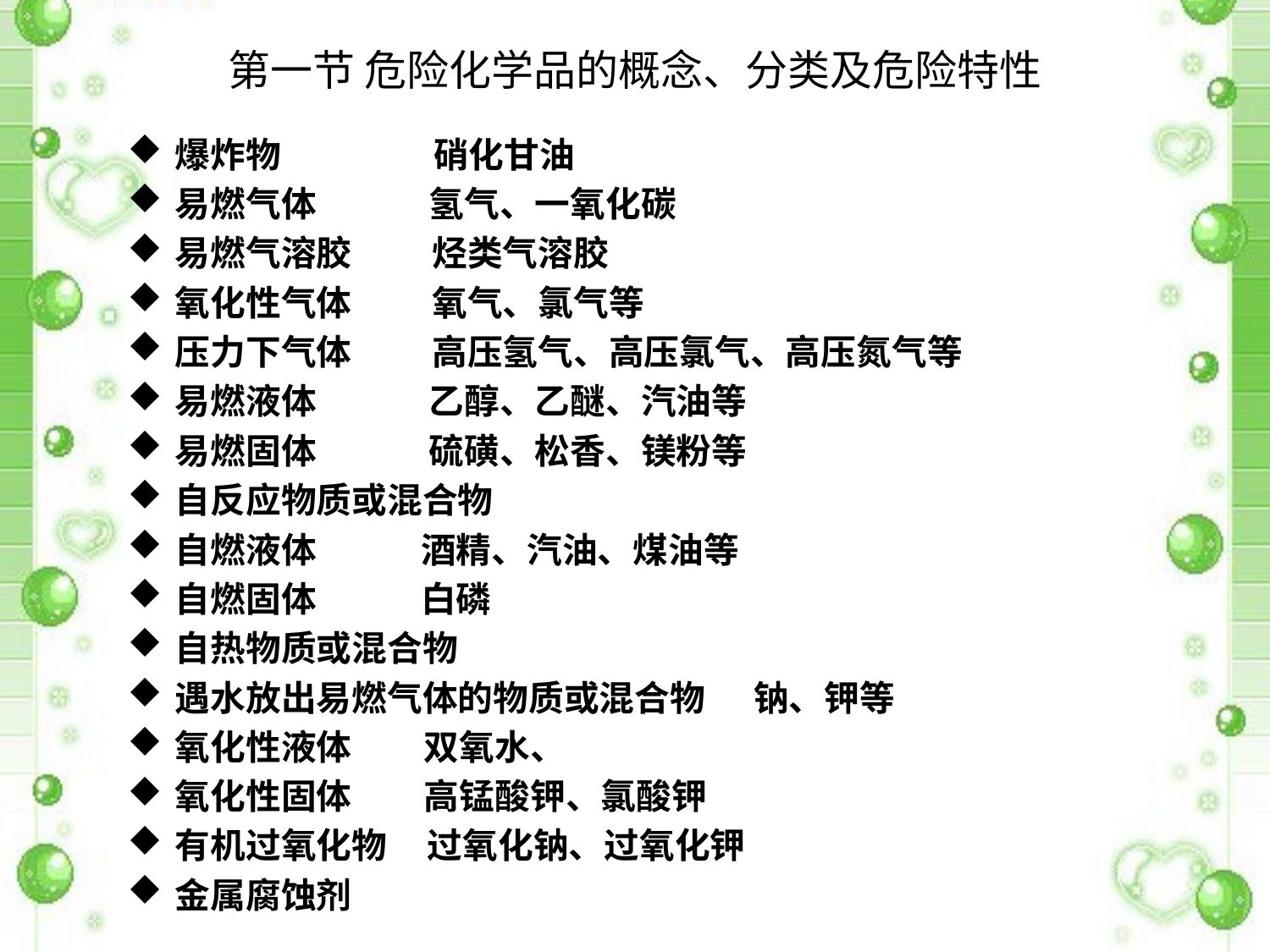

# 第一节 危险化学品的概念、分类及危险特性
爆炸物                   硝化甘油
易燃气体              氢气、一氧化碳
易燃气溶胶          烃类气溶胶
氧化性气体          氧气、氯气等
压力下气体          高压氢气、高压氯气、高压氮气等
易燃液体              乙醇、乙醚、汽油等
易燃固体              硫磺、松香、镁粉等
自反应物质或混合物
自燃液体             酒精、汽油、煤油等
自燃固体             白磷
自热物质或混合物
遇水放出易燃气体的物质或混合物      钠、钾等
氧化性液体         双氧水、
氧化性固体         高锰酸钾、氯酸钾
有机过氧化物     过氧化钠、过氧化钾
金属腐蚀剂